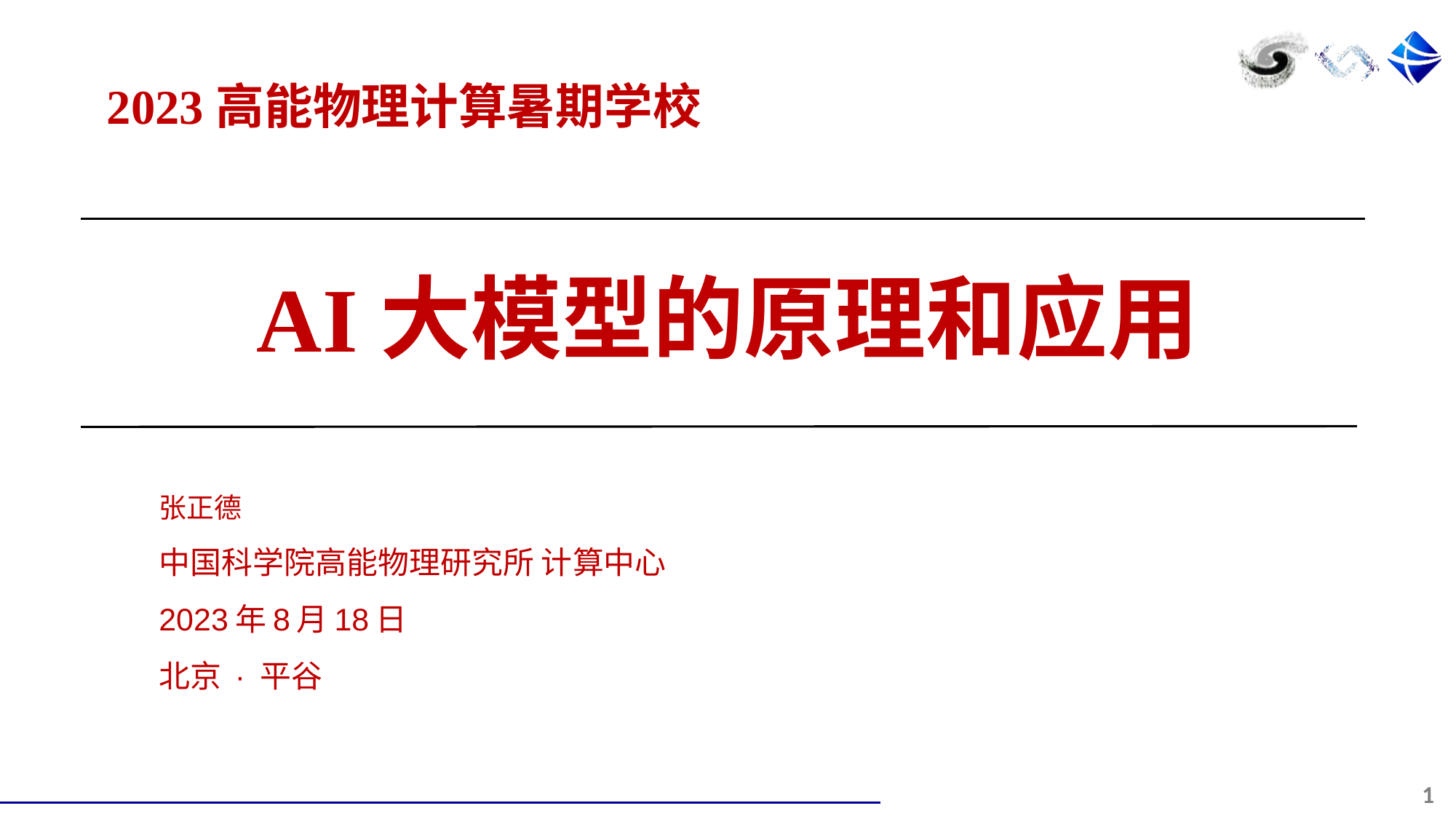

2023高能物理计算暑期学校
# AI大模型的原理和应用
张正德
中国科学院高能物理研究所 计算中心
2023年8月18日
北京 · 平谷